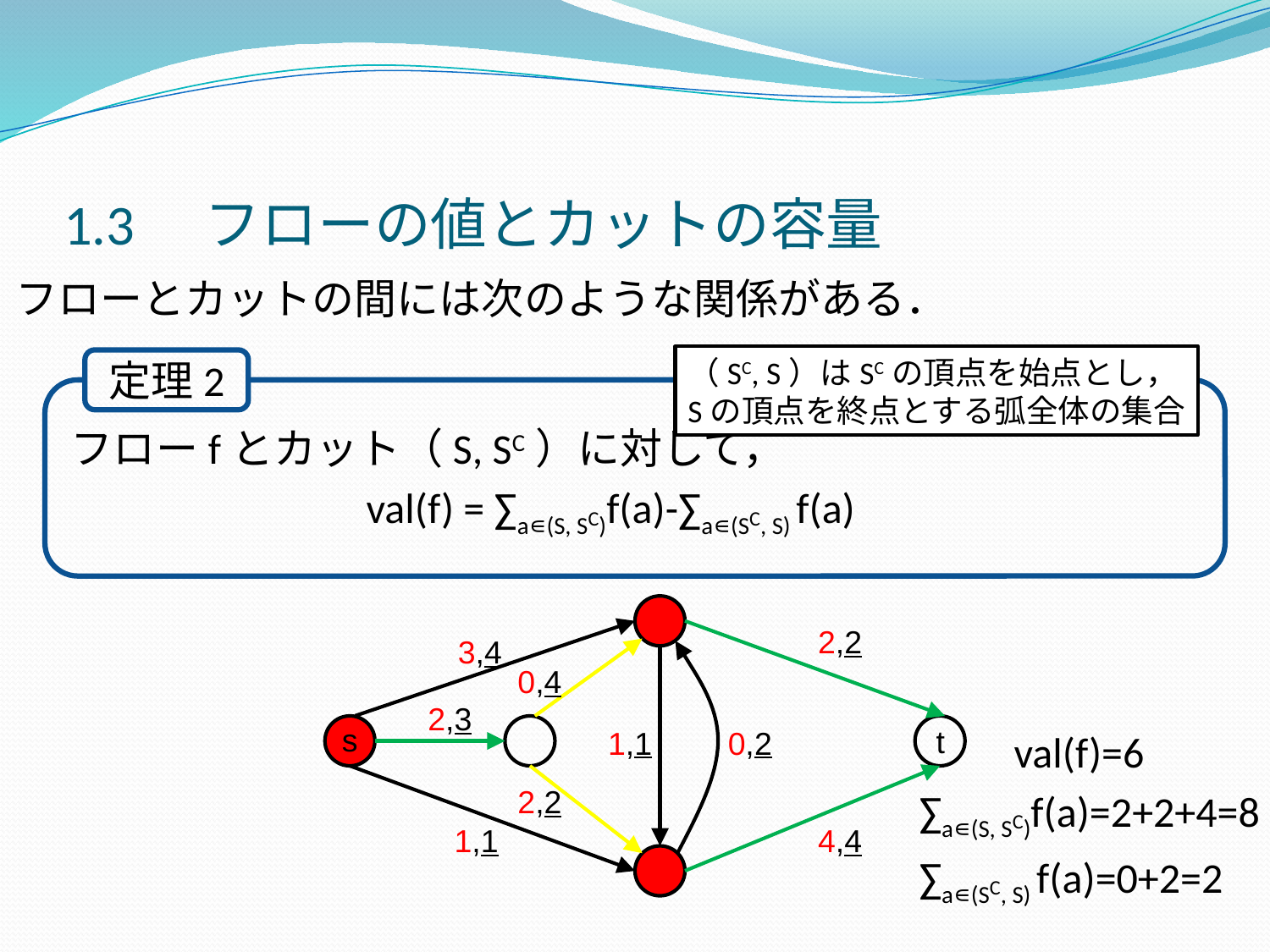

1.3　フローの値とカットの容量
フローとカットの間には次のような関係がある．

（SC, S）はSCの頂点を始点とし，
Sの頂点を終点とする弧全体の集合
定理2

フローfとカット（S, SC）に対して，
                               val(f) = ∑a∊(S, SC)f(a)-∑a∊(SC, S) f(a)

                                                                                                   val(f)=6
                                                                                         ∑a∊(S, SC)f(a)=2+2+4=8
                                                                                         ∑a∊(SC, S) f(a)=0+2=2

2,2
3,4

0,4
2,3
s

t
1,1
0,2
2,2
1,1
4,4